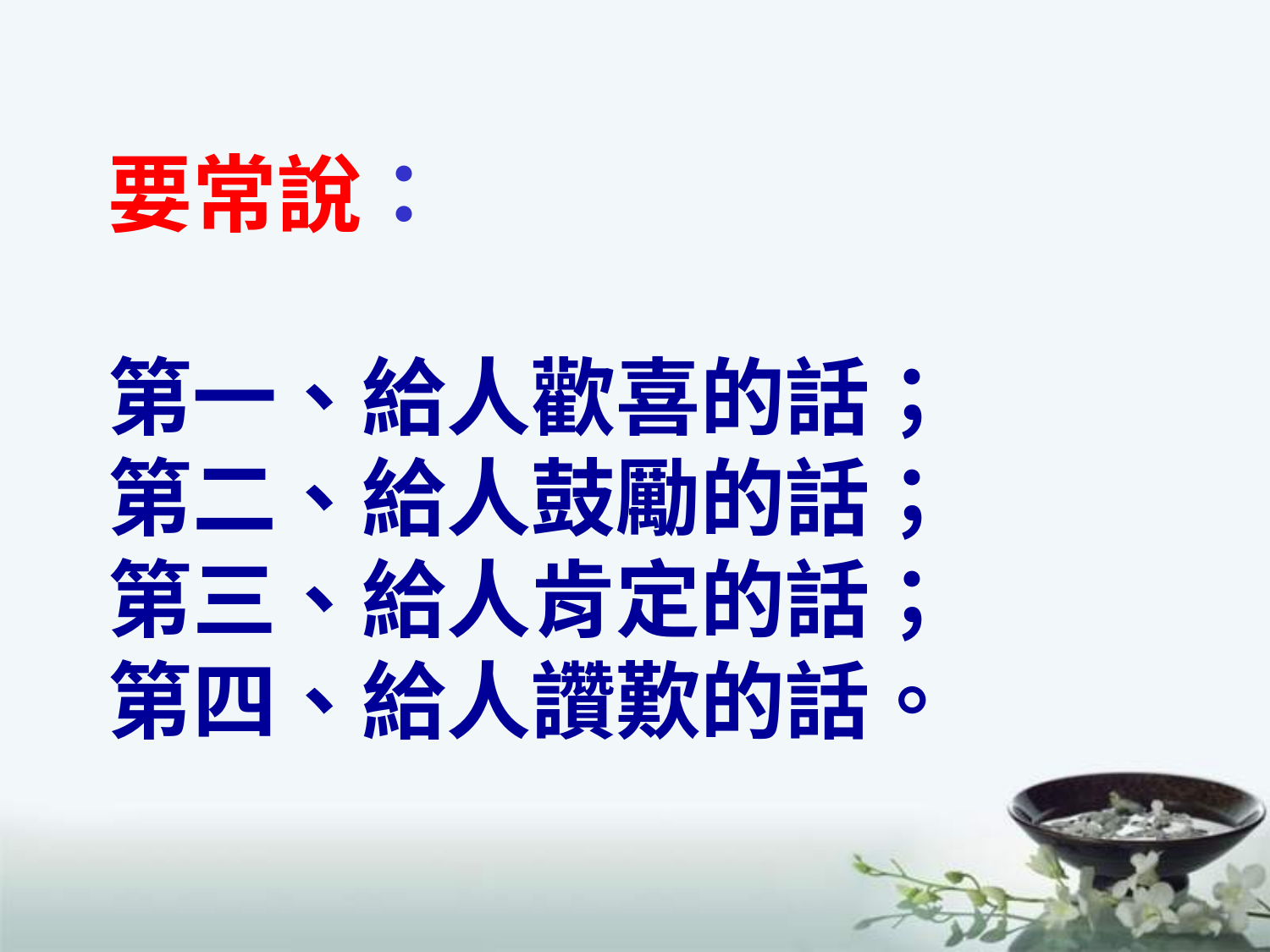

# 要常說： 第一、給人歡喜的話； 第二、給人鼓勵的話； 第三、給人肯定的話； 第四、給人讚歎的話。